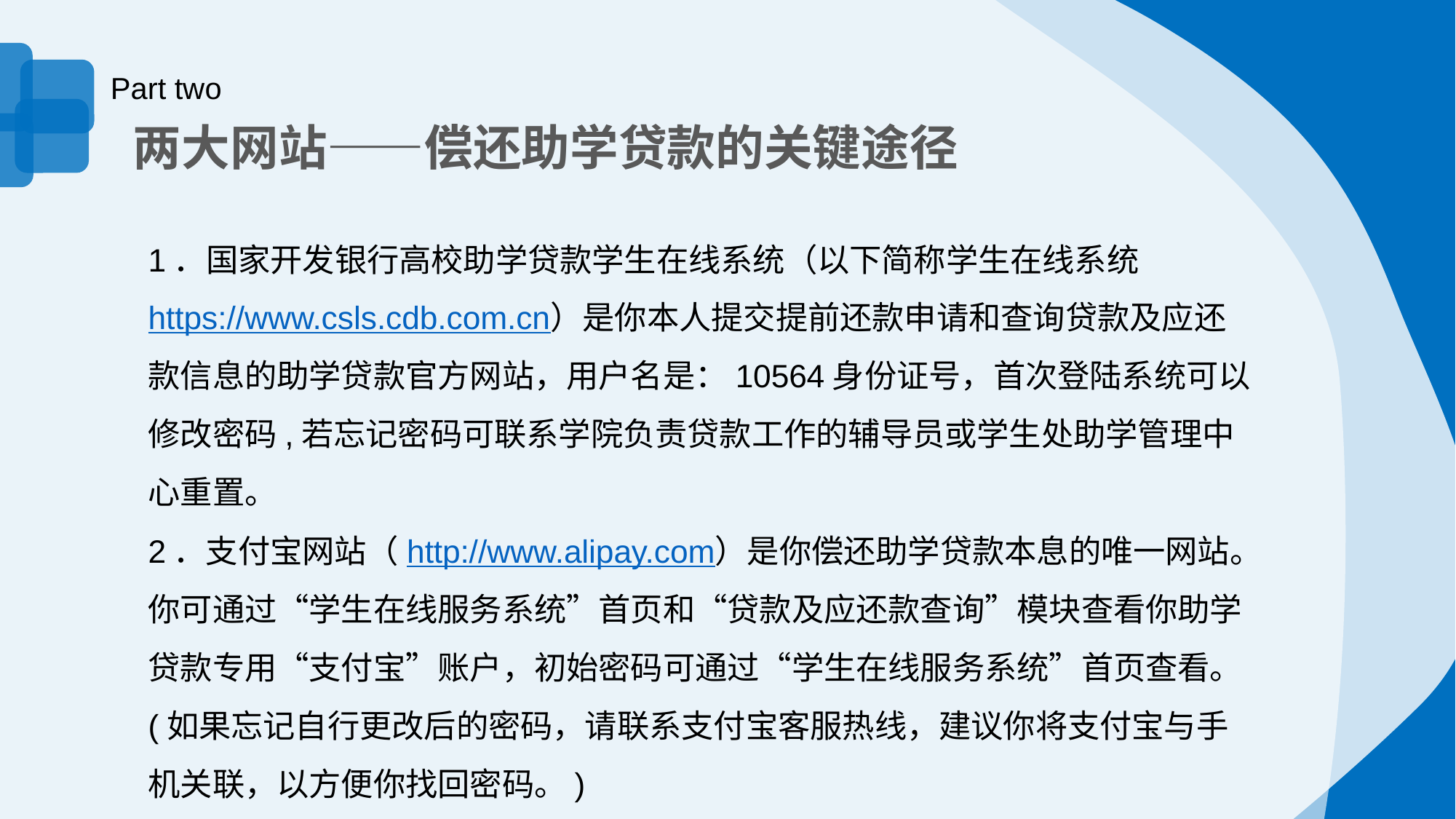

延时符
Part two
 两大网站——偿还助学贷款的关键途径
1．国家开发银行高校助学贷款学生在线系统（以下简称学生在线系统https://www.csls.cdb.com.cn）是你本人提交提前还款申请和查询贷款及应还款信息的助学贷款官方网站，用户名是：10564身份证号，首次登陆系统可以修改密码,若忘记密码可联系学院负责贷款工作的辅导员或学生处助学管理中心重置。
2．支付宝网站（http://www.alipay.com）是你偿还助学贷款本息的唯一网站。你可通过“学生在线服务系统”首页和“贷款及应还款查询”模块查看你助学贷款专用“支付宝”账户，初始密码可通过“学生在线服务系统”首页查看。(如果忘记自行更改后的密码，请联系支付宝客服热线，建议你将支付宝与手机关联，以方便你找回密码。)